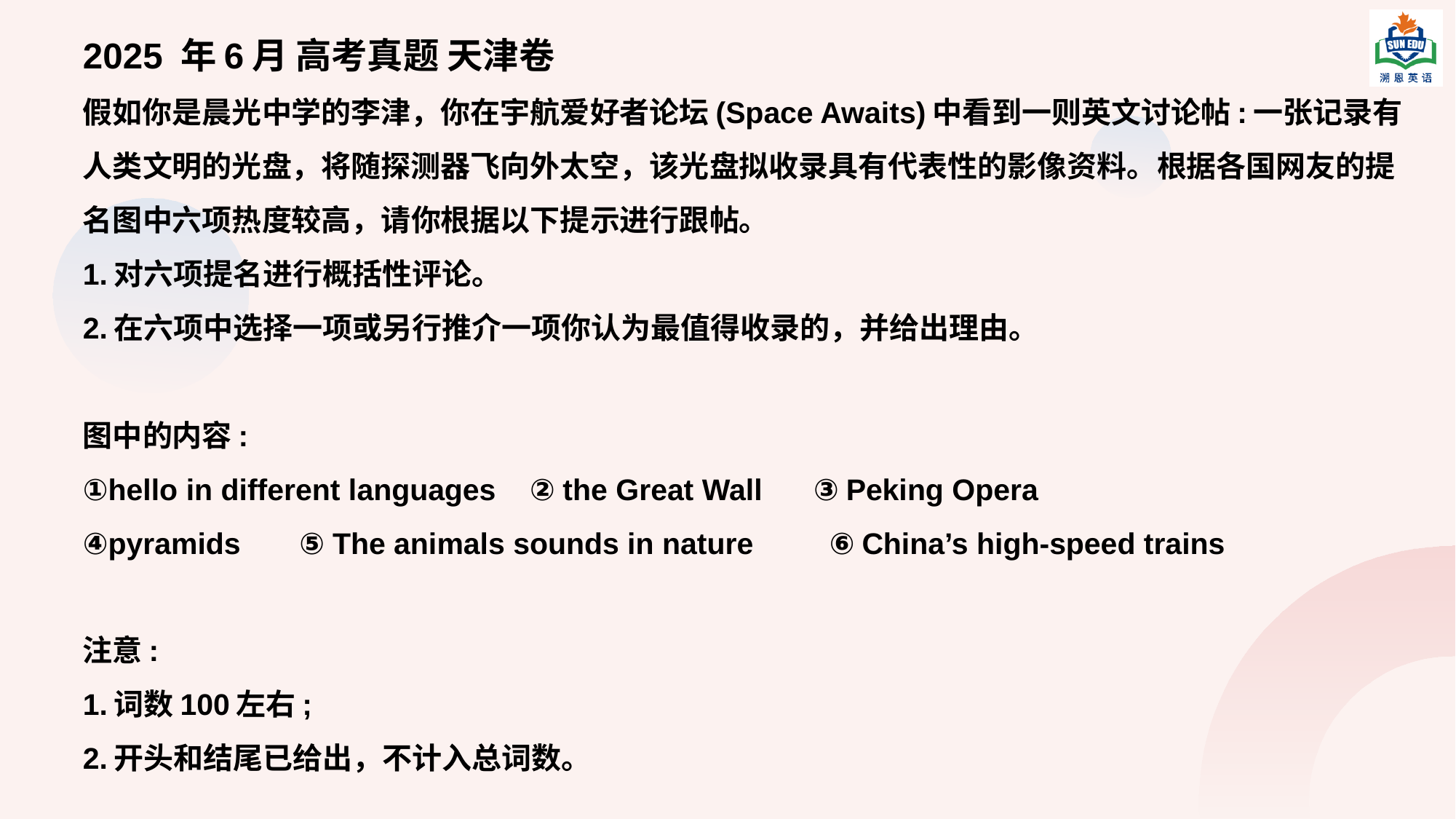

2025 年6月 高考真题 天津卷
假如你是晨光中学的李津，你在宇航爱好者论坛(Space Awaits)中看到一则英文讨论帖:一张记录有人类文明的光盘，将随探测器飞向外太空，该光盘拟收录具有代表性的影像资料。根据各国网友的提名图中六项热度较高，请你根据以下提示进行跟帖。
1.对六项提名进行概括性评论。
2.在六项中选择一项或另行推介一项你认为最值得收录的，并给出理由。
图中的内容:
①hello in different languages    ② the Great Wall      ③ Peking Opera
④pyramids       ⑤ The animals sounds in nature         ⑥ China’s high-speed trains
注意:
1.词数100左右;
2.开头和结尾已给出，不计入总词数。